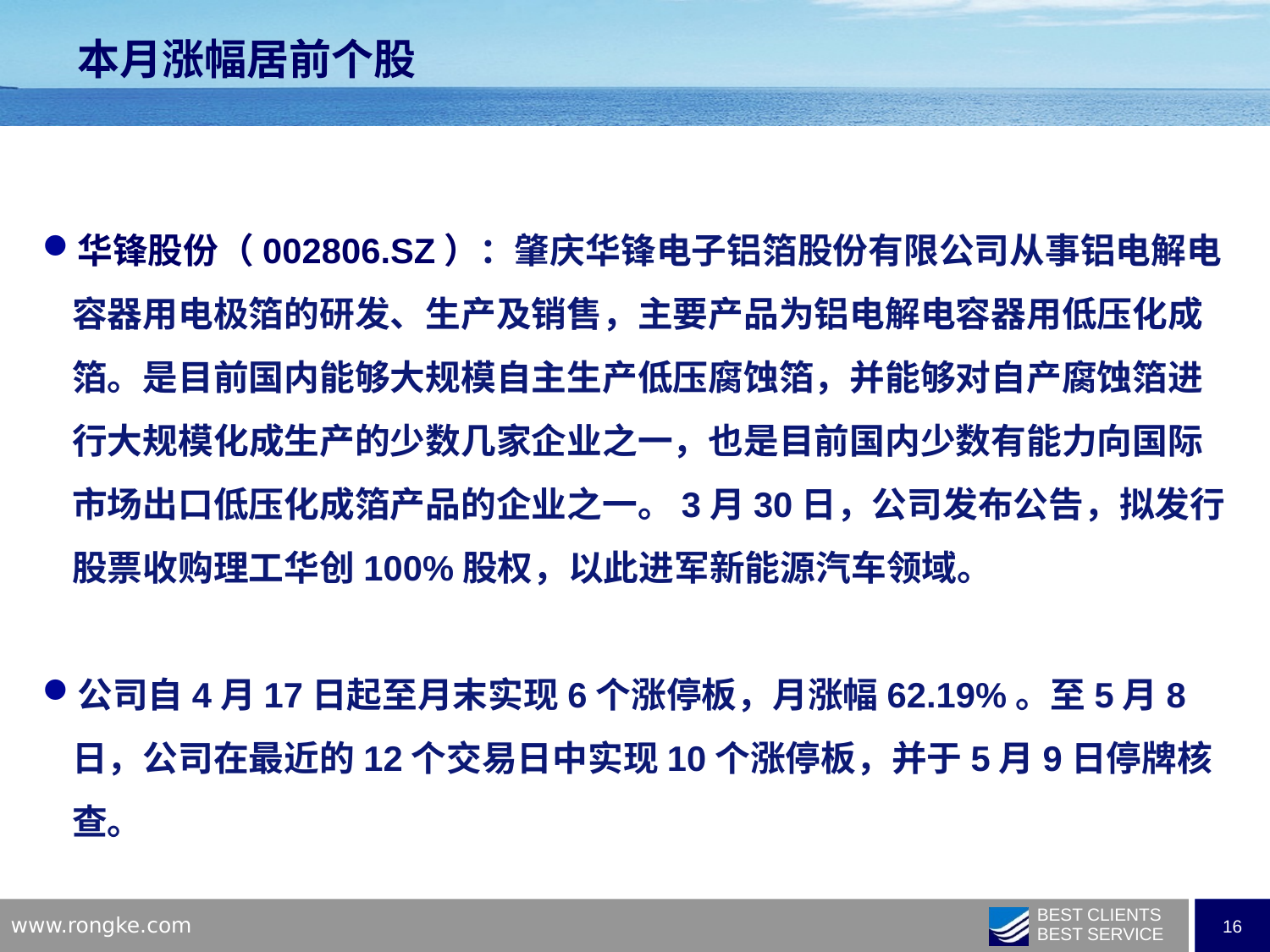

本月涨幅居前个股

华锋股份（002806.SZ）：肇庆华锋电子铝箔股份有限公司从事铝电解电容器用电极箔的研发、生产及销售，主要产品为铝电解电容器用低压化成箔。是目前国内能够大规模自主生产低压腐蚀箔，并能够对自产腐蚀箔进行大规模化成生产的少数几家企业之一，也是目前国内少数有能力向国际市场出口低压化成箔产品的企业之一。3月30日，公司发布公告，拟发行股票收购理工华创100%股权，以此进军新能源汽车领域。

公司自4月17日起至月末实现6个涨停板，月涨幅62.19%。至5月8日，公司在最近的12个交易日中实现10个涨停板，并于5月9日停牌核查。